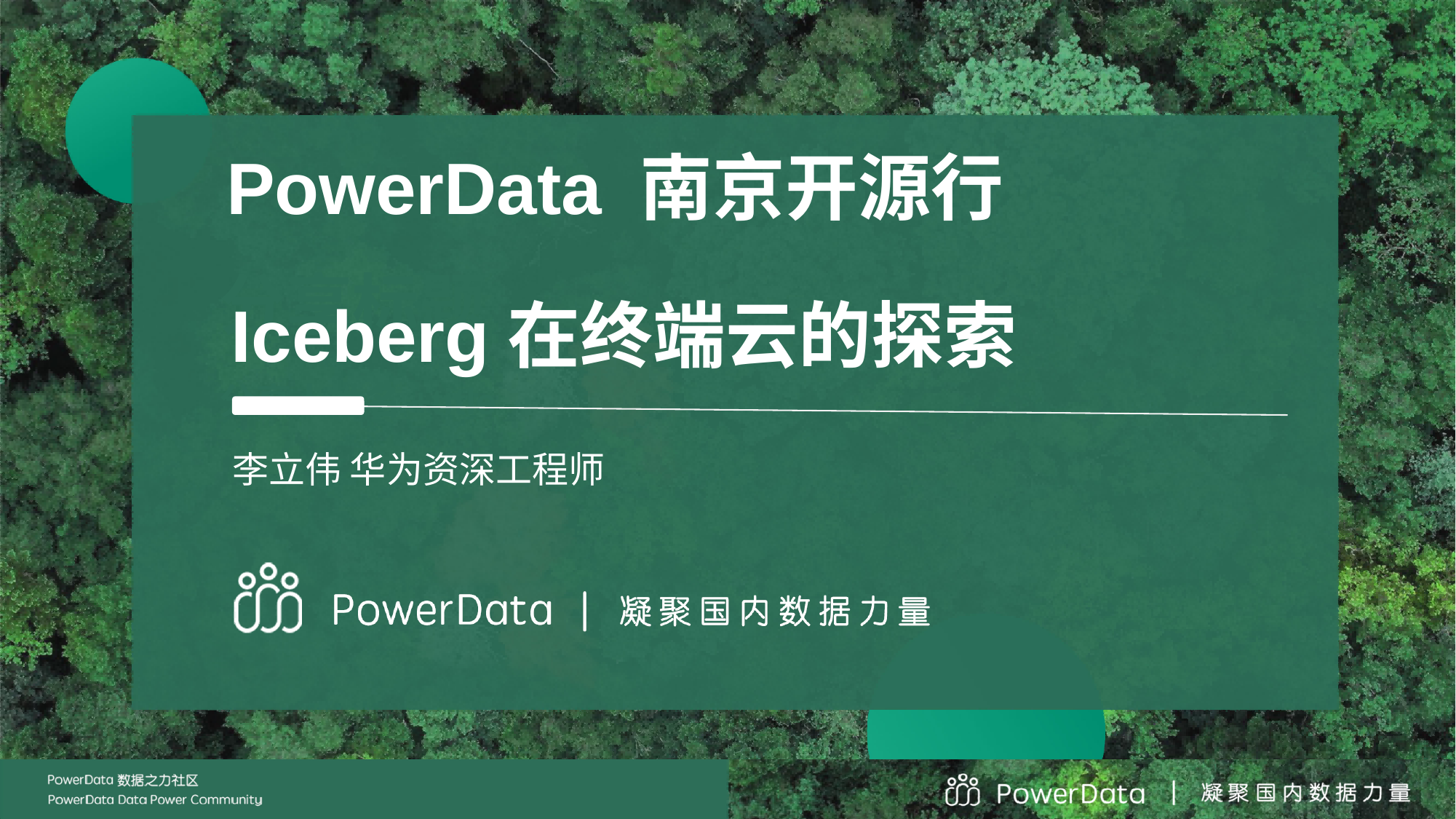

PowerData 南京开源行
分享标题
Iceberg在终端云的探索
分享人姓名+title

李立伟 华为资深工程师